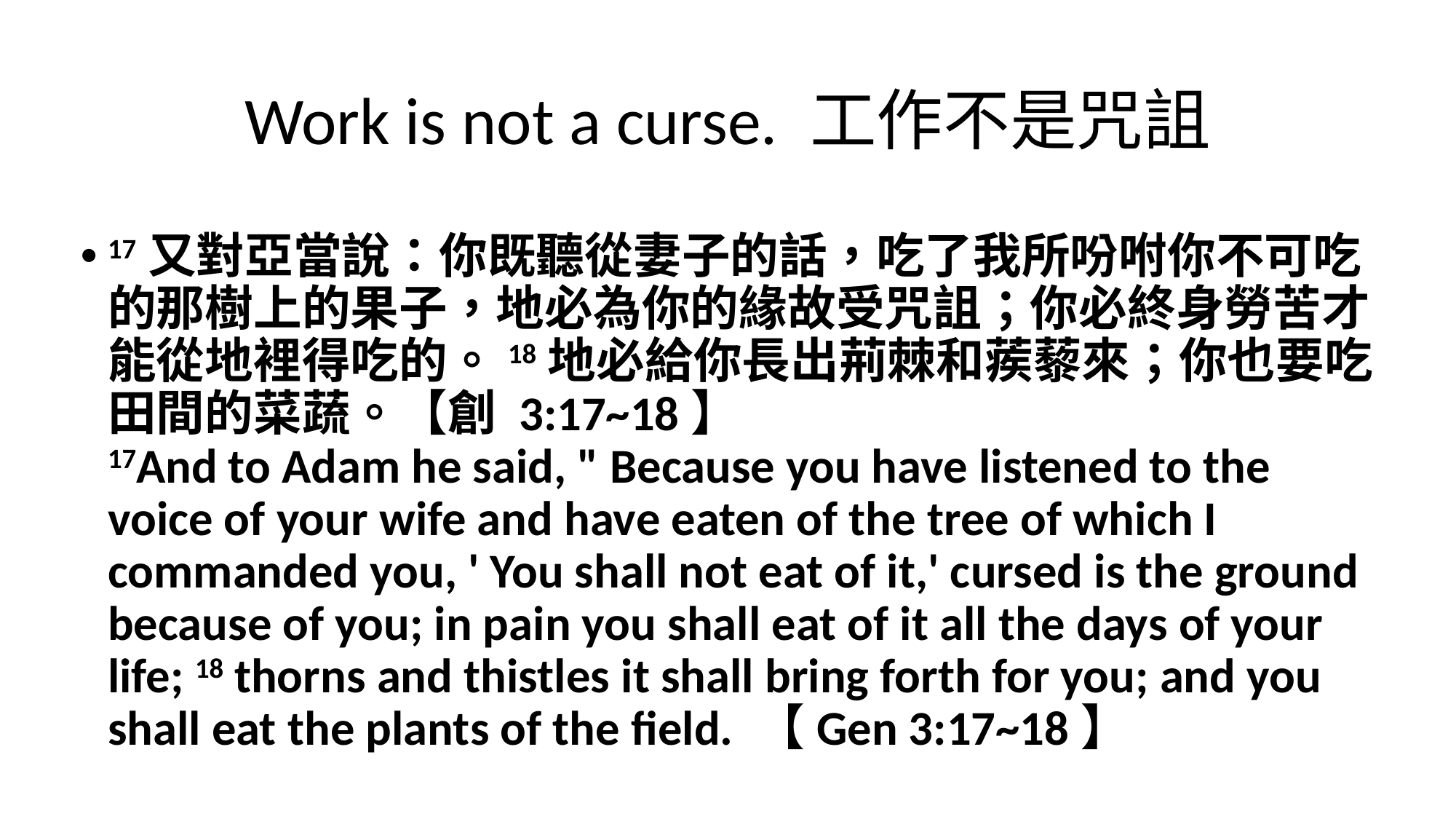

# Work is not a curse. 工作不是咒詛
17又對亞當說：你既聽從妻子的話，吃了我所吩咐你不可吃的那樹上的果子，地必為你的緣故受咒詛；你必終身勞苦才能從地裡得吃的。18地必給你長出荊棘和蒺藜來；你也要吃田間的菜蔬。【創 3:17~18】
17And to Adam he said, " Because you have listened to the voice of your wife and have eaten of the tree of which I commanded you, ' You shall not eat of it,' cursed is the ground because of you; in pain you shall eat of it all the days of your life; 18 thorns and thistles it shall bring forth for you; and you shall eat the plants of the field. 【Gen 3:17~18】